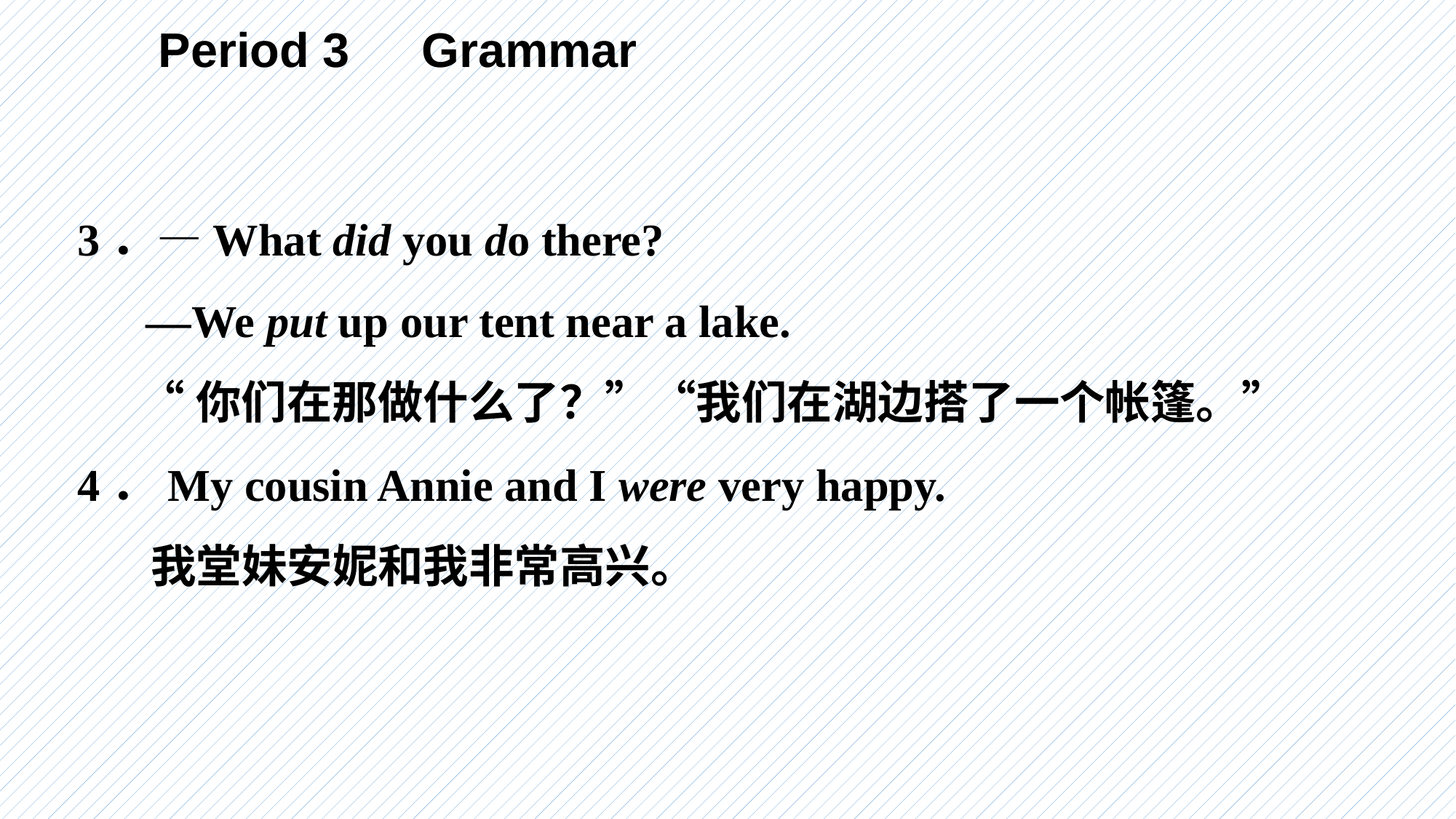

Period 3　Grammar
3．—What did you do there?
      —We put up our tent near a lake.
      “你们在那做什么了？”“我们在湖边搭了一个帐篷。”
4．My cousin Annie and I were very happy.
      我堂妹安妮和我非常高兴。